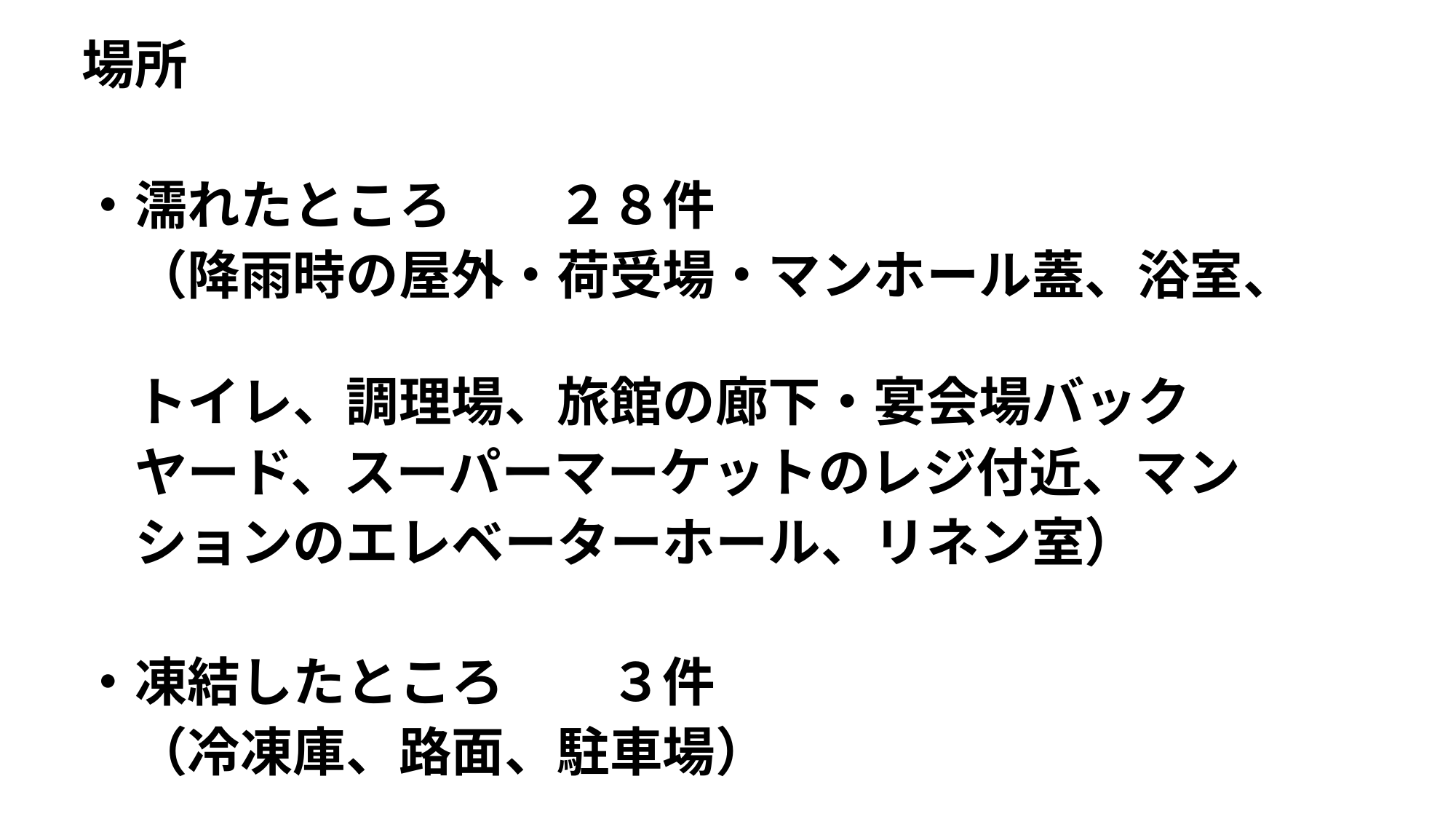

場所

・濡れたところ　　２８件
　（降雨時の屋外・荷受場・マンホール蓋、浴室、
　トイレ、調理場、旅館の廊下・宴会場バック
　ヤード、スーパーマーケットのレジ付近、マン
　ションのエレベーターホール、リネン室）

・凍結したところ　　３件
　（冷凍庫、路面、駐車場）